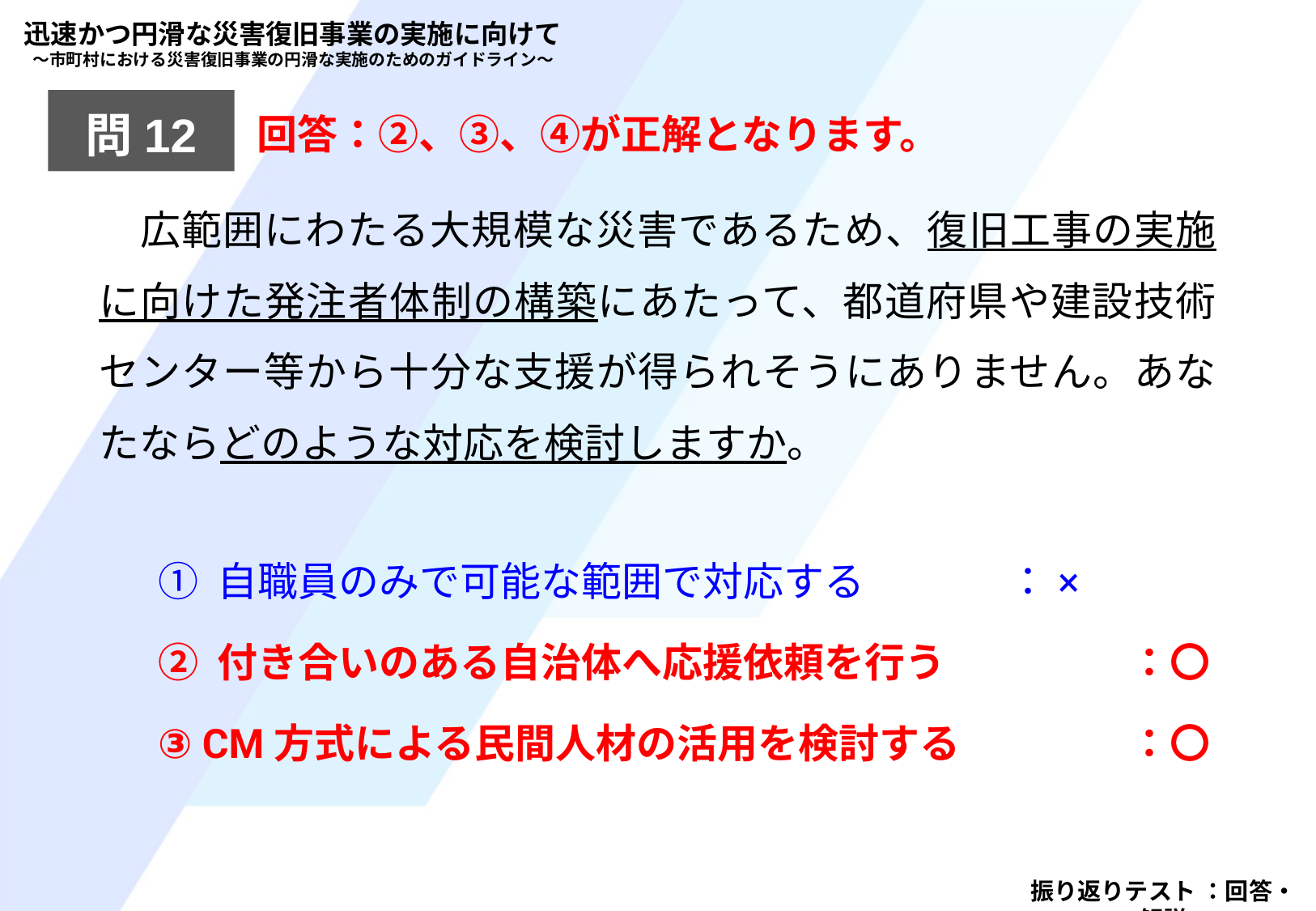

迅速かつ円滑な災害復旧事業の実施に向けて
～市町村における災害復旧事業の円滑な実施のためのガイドライン～
回答：②、③、④が正解となります。
問12
　広範囲にわたる大規模な災害であるため、復旧工事の実施に向けた発注者体制の構築にあたって、都道府県や建設技術センター等から十分な支援が得られそうにありません。あなたならどのような対応を検討しますか。
① 自職員のみで可能な範囲で対応する		：×
② 付き合いのある自治体へ応援依頼を行う		：〇
③ CM方式による民間人材の活用を検討する		：〇
振り返りテスト ：回答・解説